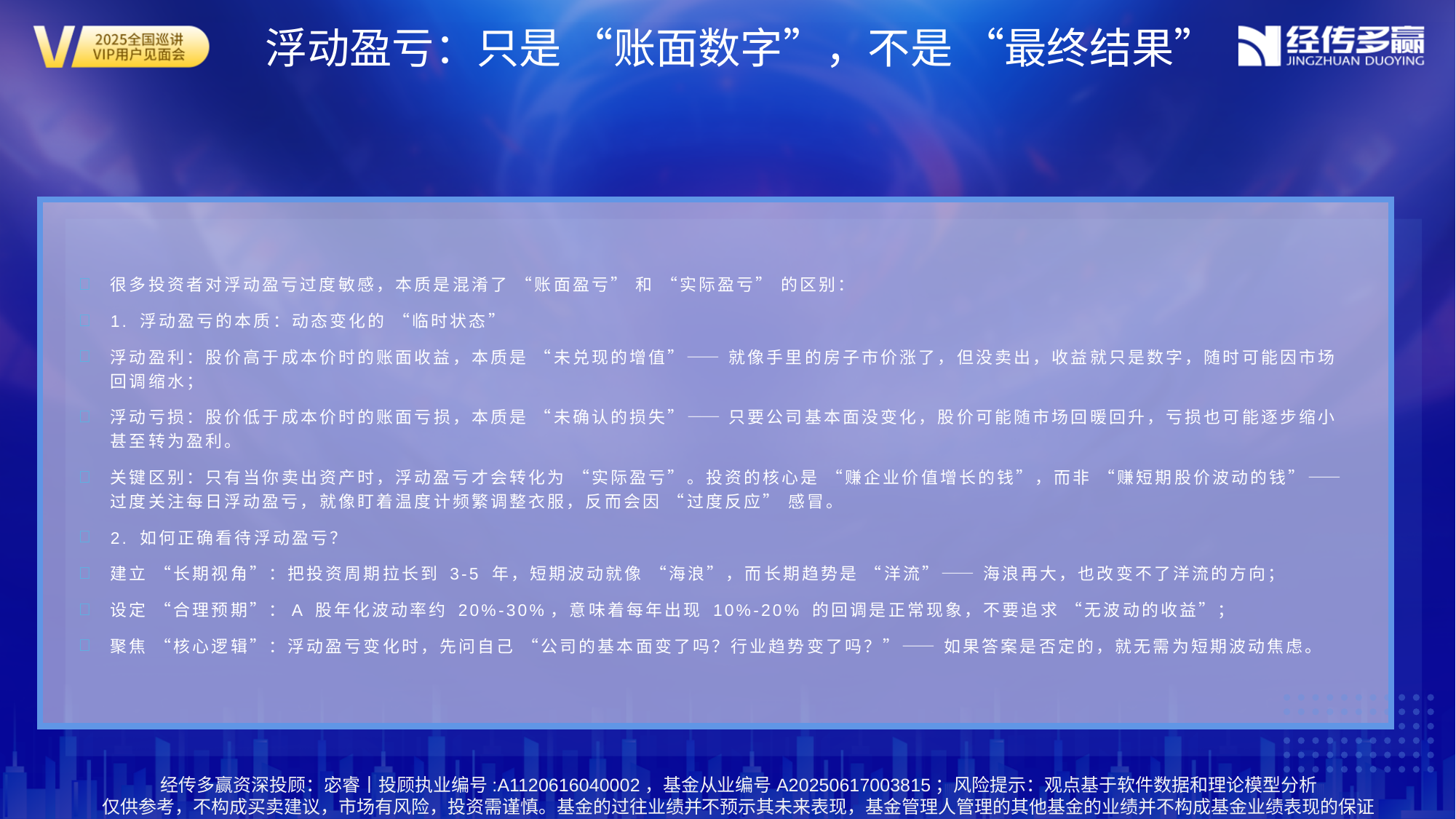

浮动盈亏：只是 “账面数字”，不是 “最终结果”

很多投资者对浮动盈亏过度敏感，本质是混淆了 “账面盈亏” 和 “实际盈亏” 的区别：
1. 浮动盈亏的本质：动态变化的 “临时状态”
浮动盈利：股价高于成本价时的账面收益，本质是 “未兑现的增值”—— 就像手里的房子市价涨了，但没卖出，收益就只是数字，随时可能因市场回调缩水；
浮动亏损：股价低于成本价时的账面亏损，本质是 “未确认的损失”—— 只要公司基本面没变化，股价可能随市场回暖回升，亏损也可能逐步缩小甚至转为盈利。
关键区别：只有当你卖出资产时，浮动盈亏才会转化为 “实际盈亏”。投资的核心是 “赚企业价值增长的钱”，而非 “赚短期股价波动的钱”—— 过度关注每日浮动盈亏，就像盯着温度计频繁调整衣服，反而会因 “过度反应” 感冒。
2. 如何正确看待浮动盈亏？
建立 “长期视角”：把投资周期拉长到 3-5 年，短期波动就像 “海浪”，而长期趋势是 “洋流”—— 海浪再大，也改变不了洋流的方向；
设定 “合理预期”：A 股年化波动率约 20%-30%，意味着每年出现 10%-20% 的回调是正常现象，不要追求 “无波动的收益”；
聚焦 “核心逻辑”：浮动盈亏变化时，先问自己 “公司的基本面变了吗？行业趋势变了吗？”—— 如果答案是否定的，就无需为短期波动焦虑。